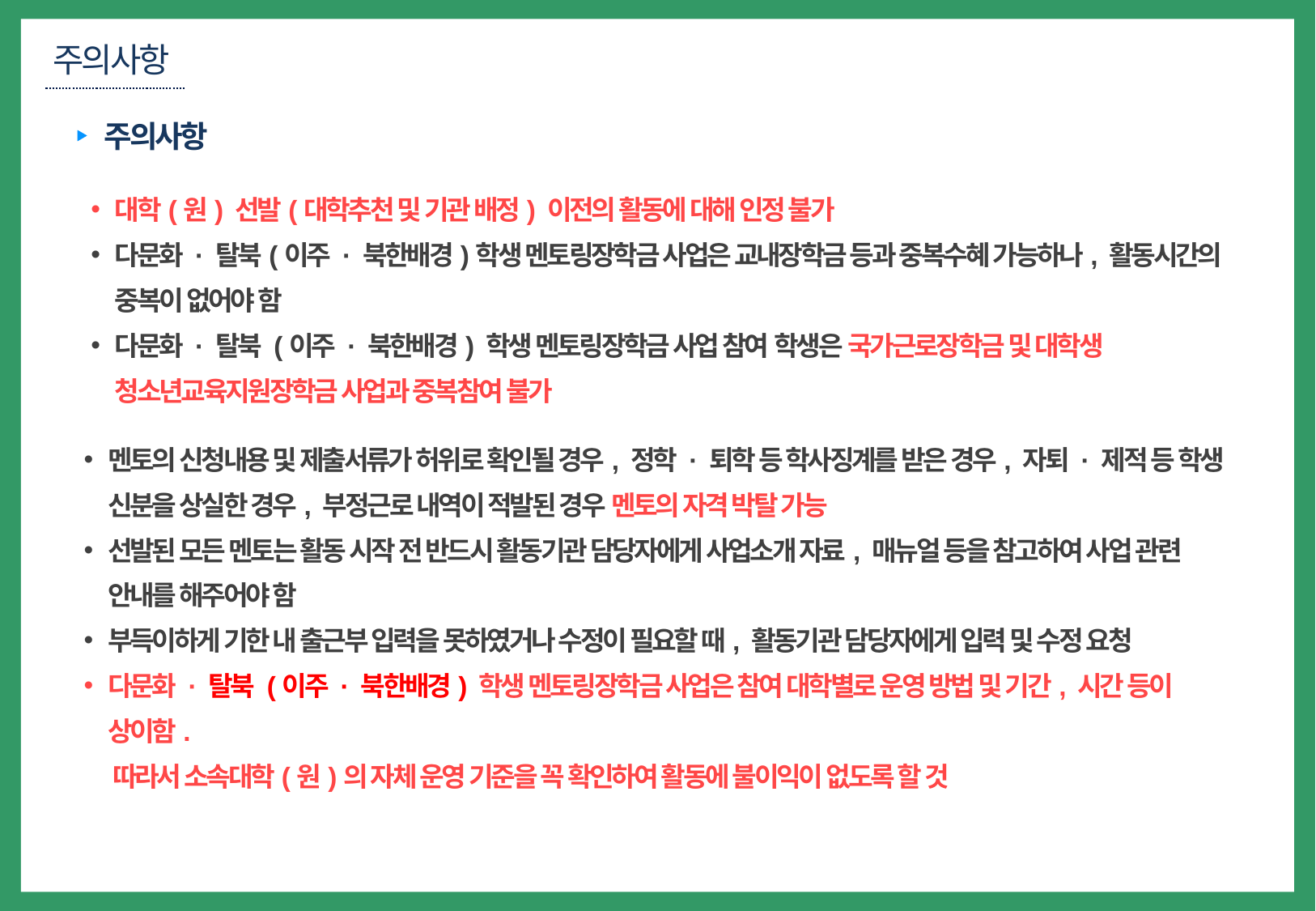

주의사항
주의사항

대학(원) 선발(대학추천 및 기관 배정) 이전의 활동에 대해 인정 불가
다문화 · 탈북(이주 · 북한배경)학생 멘토링장학금 사업은 교내장학금 등과 중복수혜 가능하나, 활동시간의 중복이 없어야 함
다문화 · 탈북 (이주 · 북한배경) 학생 멘토링장학금 사업 참여 학생은 국가근로장학금 및 대학생 청소년교육지원장학금 사업과 중복참여 불가
멘토의 신청내용 및 제출서류가 허위로 확인될 경우, 정학 · 퇴학 등 학사징계를 받은 경우, 자퇴 · 제적 등 학생 신분을 상실한 경우, 부정근로 내역이 적발된 경우 멘토의 자격 박탈 가능
선발된 모든 멘토는 활동 시작 전 반드시 활동기관 담당자에게 사업소개 자료, 매뉴얼 등을 참고하여 사업 관련 안내를 해주어야 함
부득이하게 기한 내 출근부 입력을 못하였거나 수정이 필요할 때, 활동기관 담당자에게 입력 및 수정 요청
다문화 · 탈북 (이주 · 북한배경) 학생 멘토링장학금 사업은 참여 대학별로 운영 방법 및 기간, 시간 등이 상이함.
    따라서 소속대학(원)의 자체 운영 기준을 꼭 확인하여 활동에 불이익이 없도록 할 것